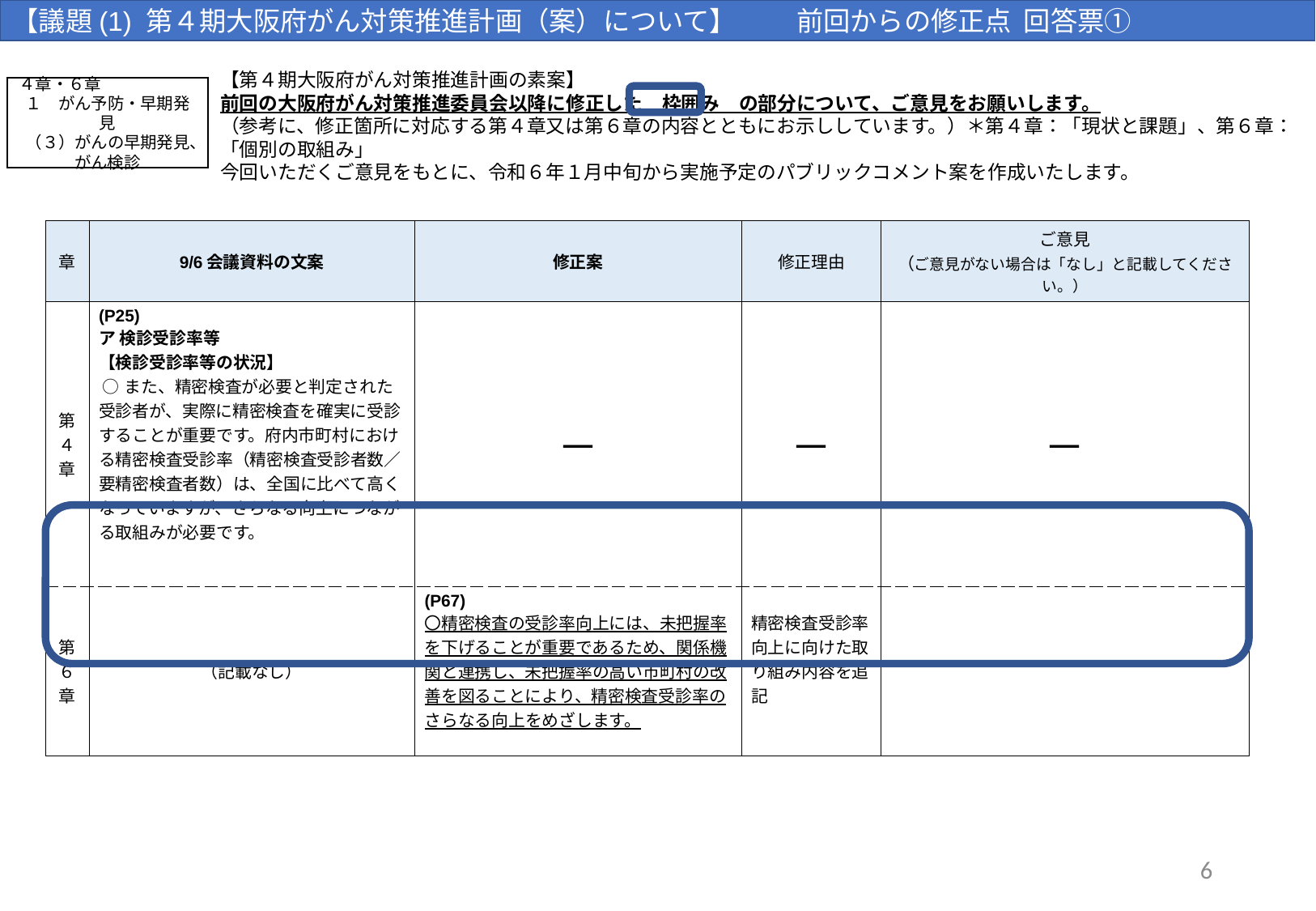

【議題(1) 第４期大阪府がん対策推進計画（案）について】 　　前回からの修正点  回答票①
【第４期大阪府がん対策推進計画の素案】
前回の大阪府がん対策推進委員会以降に修正した　枠囲み　の部分について、ご意見をお願いします。
（参考に、修正箇所に対応する第４章又は第６章の内容とともにお示ししています。）＊第４章：「現状と課題」、第６章：「個別の取組み」
今回いただくご意見をもとに、令和６年１月中旬から実施予定のパブリックコメント案を作成いたします。
４章・６章
１　がん予防・早期発見
（３）がんの早期発見、
がん検診

| 章 | 9/6会議資料の文案 | 修正案 | 修正理由 | ご意見 （ご意見がない場合は「なし」と記載してください。） |
| --- | --- | --- | --- | --- |
| 第４章 | (P25) ア 検診受診率等 【検診受診率等の状況】  ○また、精密検査が必要と判定された受診者が、実際に精密検査を確実に受診することが重要です。府内市町村における精密検査受診率（精密検査受診者数／要精密検査者数）は、全国に比べて高くなっていますが、さらなる向上につながる取組みが必要です。 | － | － | － |
| 第６章 | （記載なし） | (P67) 〇精密検査の受診率向上には、未把握率を下げることが重要であるため、関係機関と連携し、未把握率の高い市町村の改善を図ることにより、精密検査受診率のさらなる向上をめざします。 | 精密検査受診率向上に向けた取り組み内容を追記 |  |

6